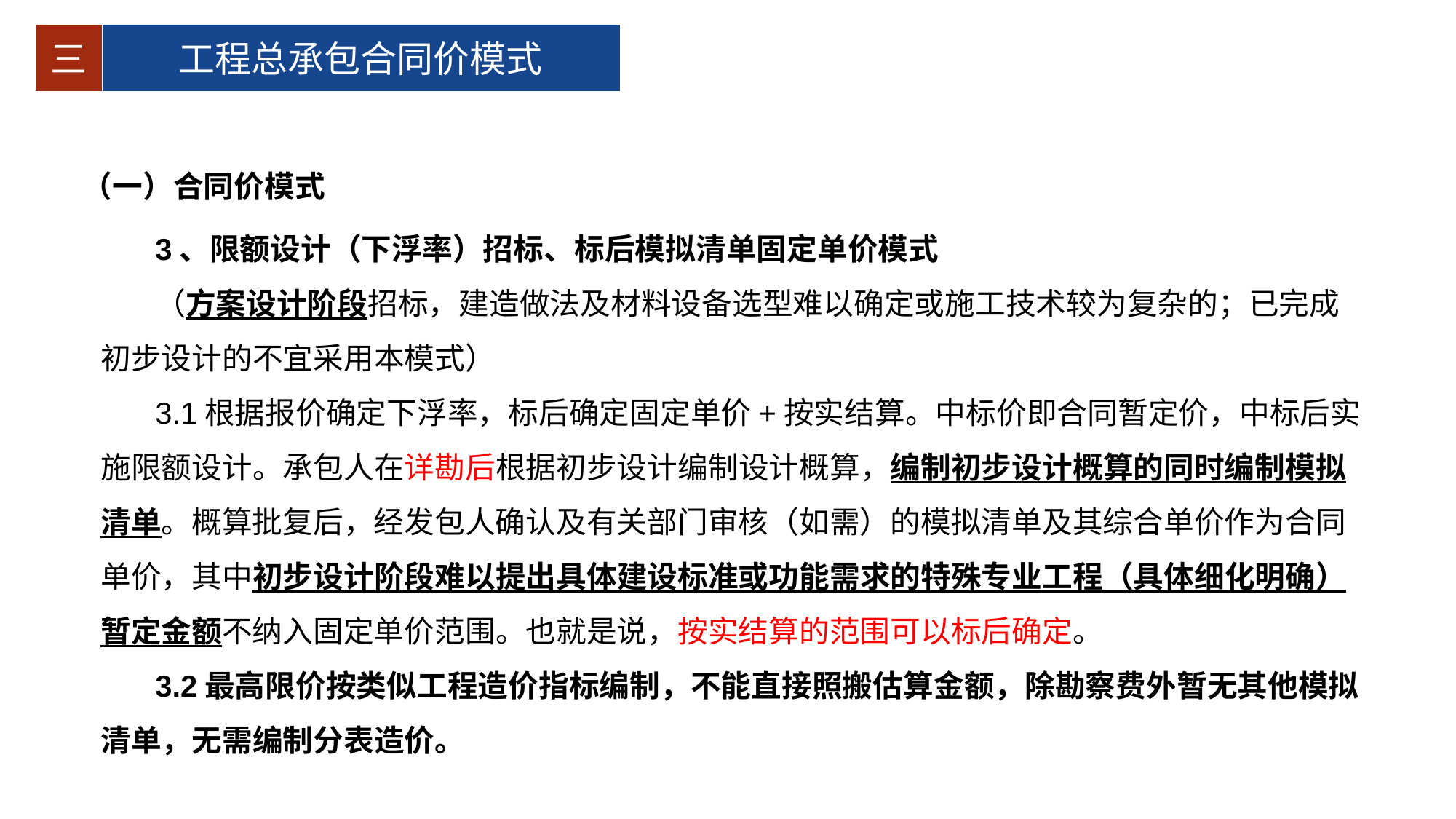

三
工程总承包合同价模式
（一）合同价模式
3、限额设计（下浮率）招标、标后模拟清单固定单价模式
（方案设计阶段招标，建造做法及材料设备选型难以确定或施工技术较为复杂的；已完成初步设计的不宜采用本模式）
3.1根据报价确定下浮率，标后确定固定单价+按实结算。中标价即合同暂定价，中标后实施限额设计。承包人在详勘后根据初步设计编制设计概算，编制初步设计概算的同时编制模拟清单。概算批复后，经发包人确认及有关部门审核（如需）的模拟清单及其综合单价作为合同单价，其中初步设计阶段难以提出具体建设标准或功能需求的特殊专业工程（具体细化明确）暂定金额不纳入固定单价范围。也就是说，按实结算的范围可以标后确定。
3.2最高限价按类似工程造价指标编制，不能直接照搬估算金额，除勘察费外暂无其他模拟清单，无需编制分表造价。